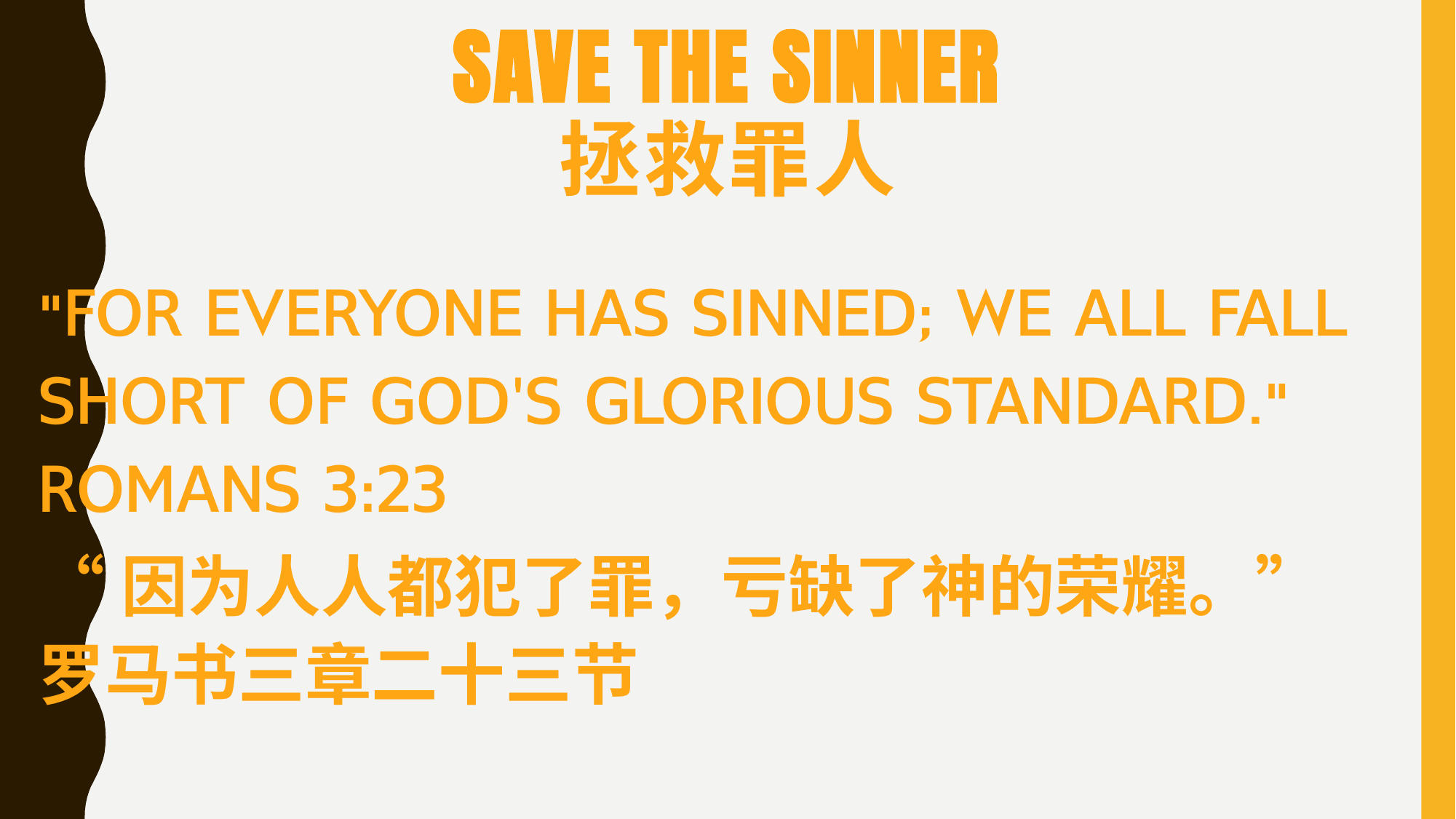

# Save the sinner 拯救罪人
"FOR EVERYONE HAS SINNED; WE ALL FALL SHORT OF GOD'S GLORIOUS STANDARD." ROMANS 3:23
“因为人人都犯了罪，亏缺了神的荣耀。”    罗马书三章二十三节